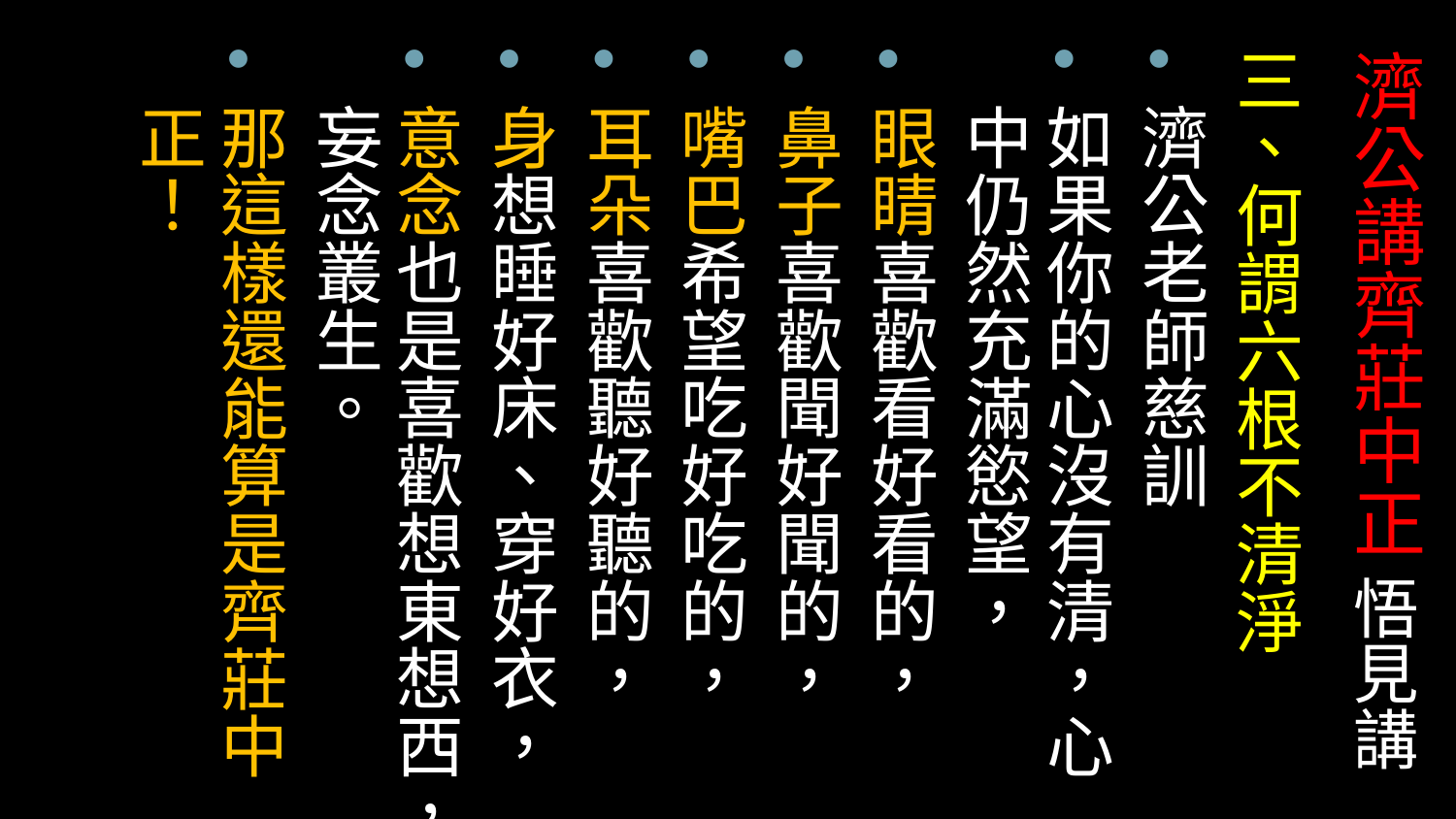

三、何謂六根不清淨
濟公老師慈訓
如果你的心沒有清，心中仍然充滿慾望，
眼睛喜歡看好看的，
鼻子喜歡聞好聞的，
嘴巴希望吃好吃的，
耳朵喜歡聽好聽的，
身想睡好床、穿好衣，
意念也是喜歡想東想西，妄念叢生。
那這樣還能算是齊莊中正！

# 濟公講齊莊中正 悟見講